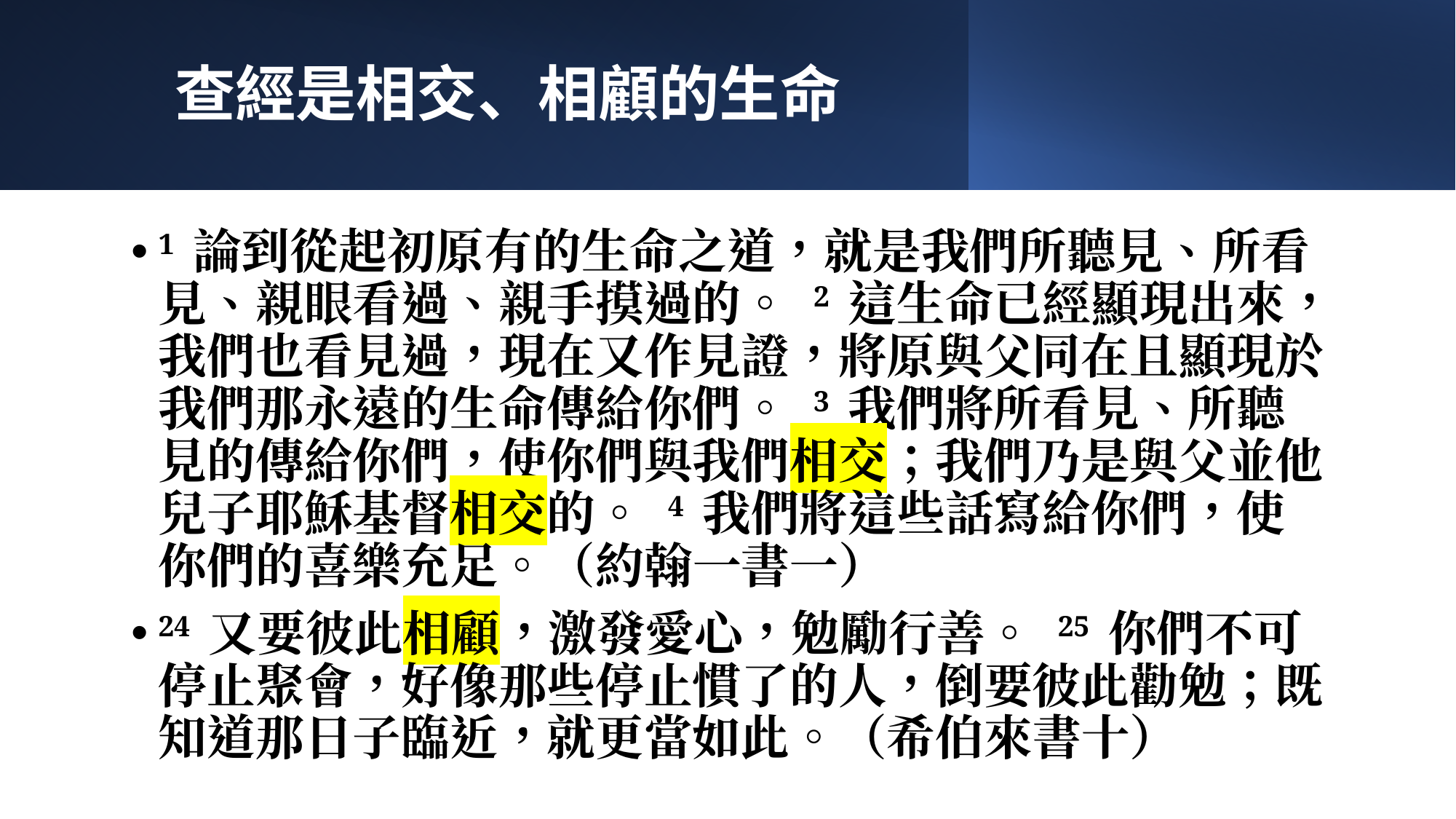

# 查經是相交、相顧的生命
1 論到從起初原有的生命之道，就是我們所聽見、所看見、親眼看過、親手摸過的。 2 這生命已經顯現出來，我們也看見過，現在又作見證，將原與父同在且顯現於我們那永遠的生命傳給你們。 3 我們將所看見、所聽見的傳給你們，使你們與我們相交；我們乃是與父並他兒子耶穌基督相交的。 4 我們將這些話寫給你們，使你們的喜樂充足。（約翰一書一）
24 又要彼此相顧，激發愛心，勉勵行善。 25 你們不可停止聚會，好像那些停止慣了的人，倒要彼此勸勉；既知道那日子臨近，就更當如此。（希伯來書十）